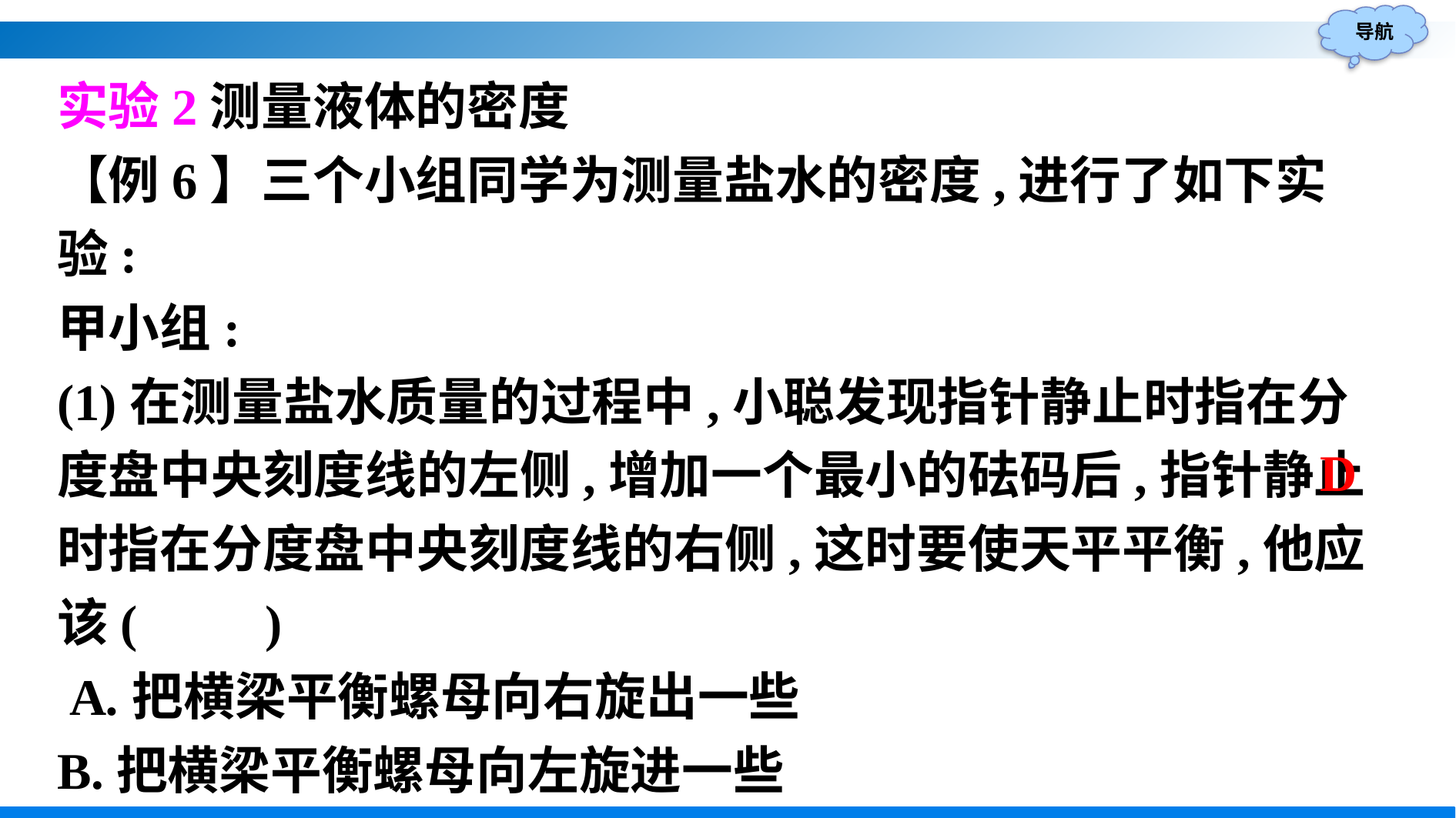

实验2测量液体的密度
【例6】三个小组同学为测量盐水的密度,进行了如下实验:
甲小组:
(1)在测量盐水质量的过程中,小聪发现指针静止时指在分度盘中央刻度线的左侧,增加一个最小的砝码后,指针静止时指在分度盘中央刻度线的右侧,这时要使天平平衡,他应该(　　)
 A.把横梁平衡螺母向右旋出一些
B.把横梁平衡螺母向左旋进一些
C.把天平右盘的砝码减少一些
D.取下最小砝码,并向右移动游码
D